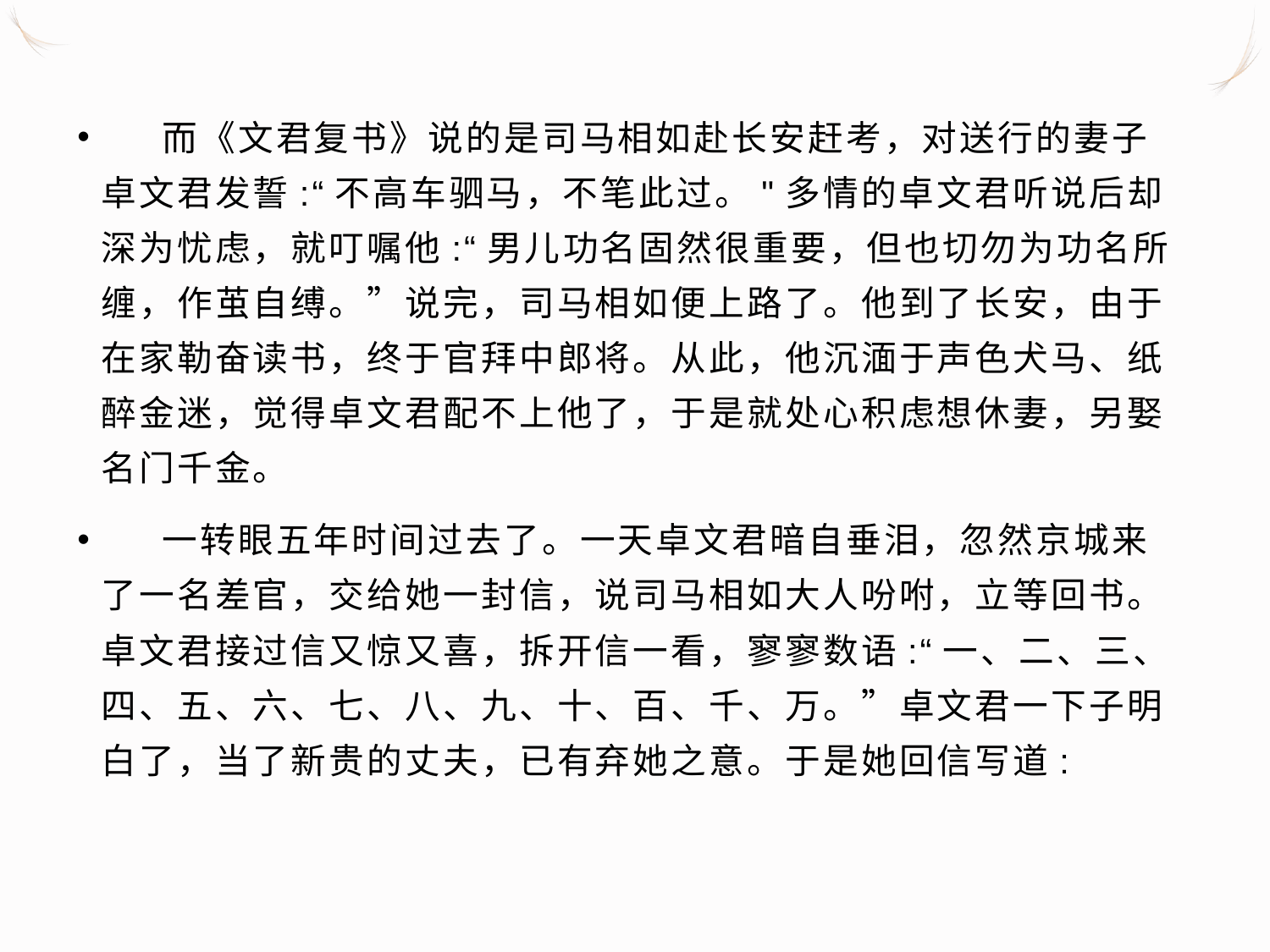

而《文君复书》说的是司马相如赴长安赶考，对送行的妻子卓文君发誓:“不高车驷马，不笔此过。"多情的卓文君听说后却深为忧虑，就叮嘱他:“男儿功名固然很重要，但也切勿为功名所缠，作茧自缚。”说完，司马相如便上路了。他到了长安，由于在家勒奋读书，终于官拜中郎将。从此，他沉湎于声色犬马、纸醉金迷，觉得卓文君配不上他了，于是就处心积虑想休妻，另娶名门千金。
     一转眼五年时间过去了。一天卓文君暗自垂泪，忽然京城来了一名差官，交给她一封信，说司马相如大人吩咐，立等回书。卓文君接过信又惊又喜，拆开信一看，寥寥数语:“一、二、三、四、五、六、七、八、九、十、百、千、万。”卓文君一下子明白了，当了新贵的丈夫，已有弃她之意。于是她回信写道: